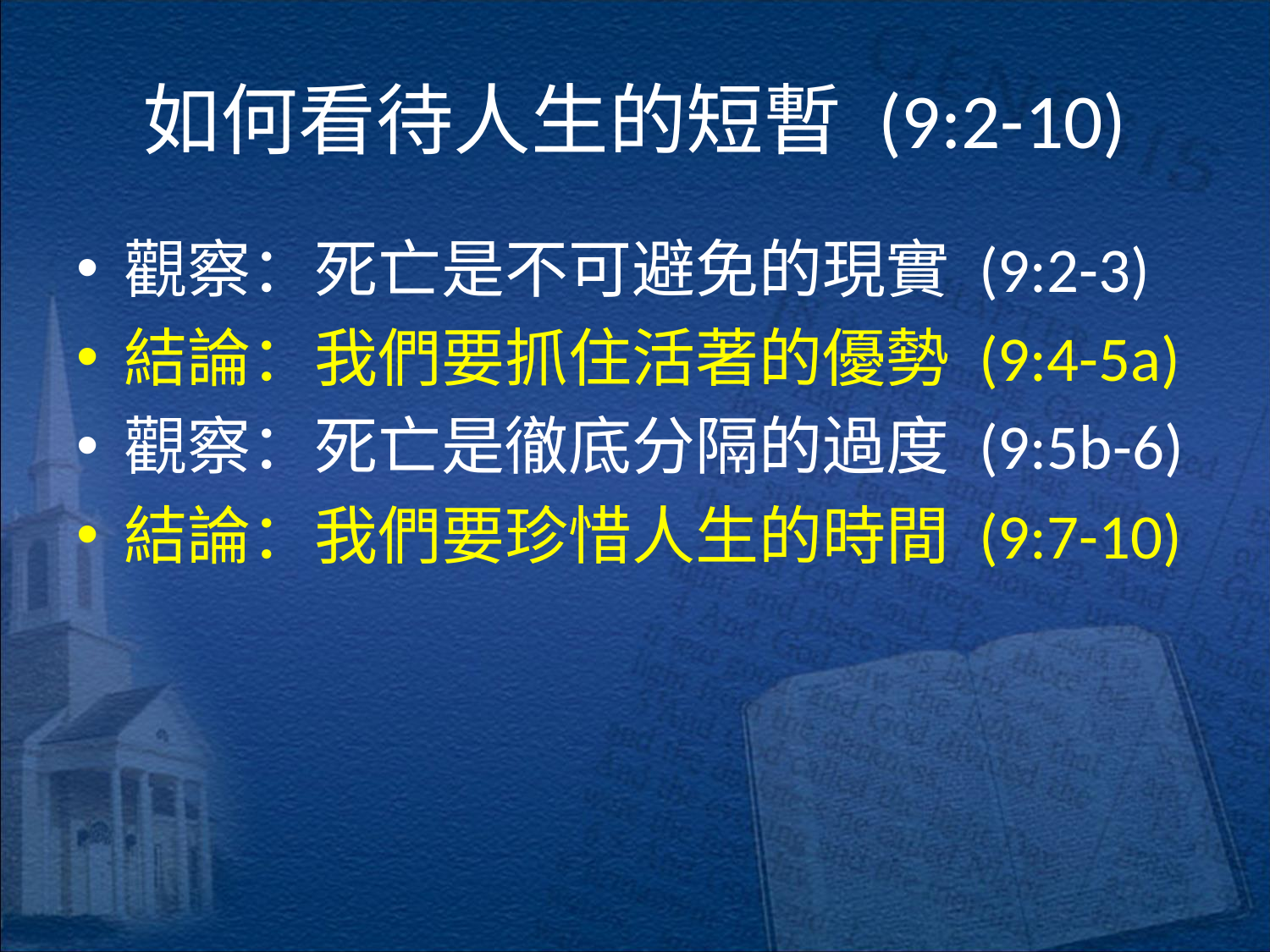

# 如何看待人生的短暫 (9:2-10)
觀察：死亡是不可避免的現實 (9:2-3)
結論：我們要抓住活著的優勢 (9:4-5a)
觀察：死亡是徹底分隔的過度 (9:5b-6)
結論：我們要珍惜人生的時間 (9:7-10)